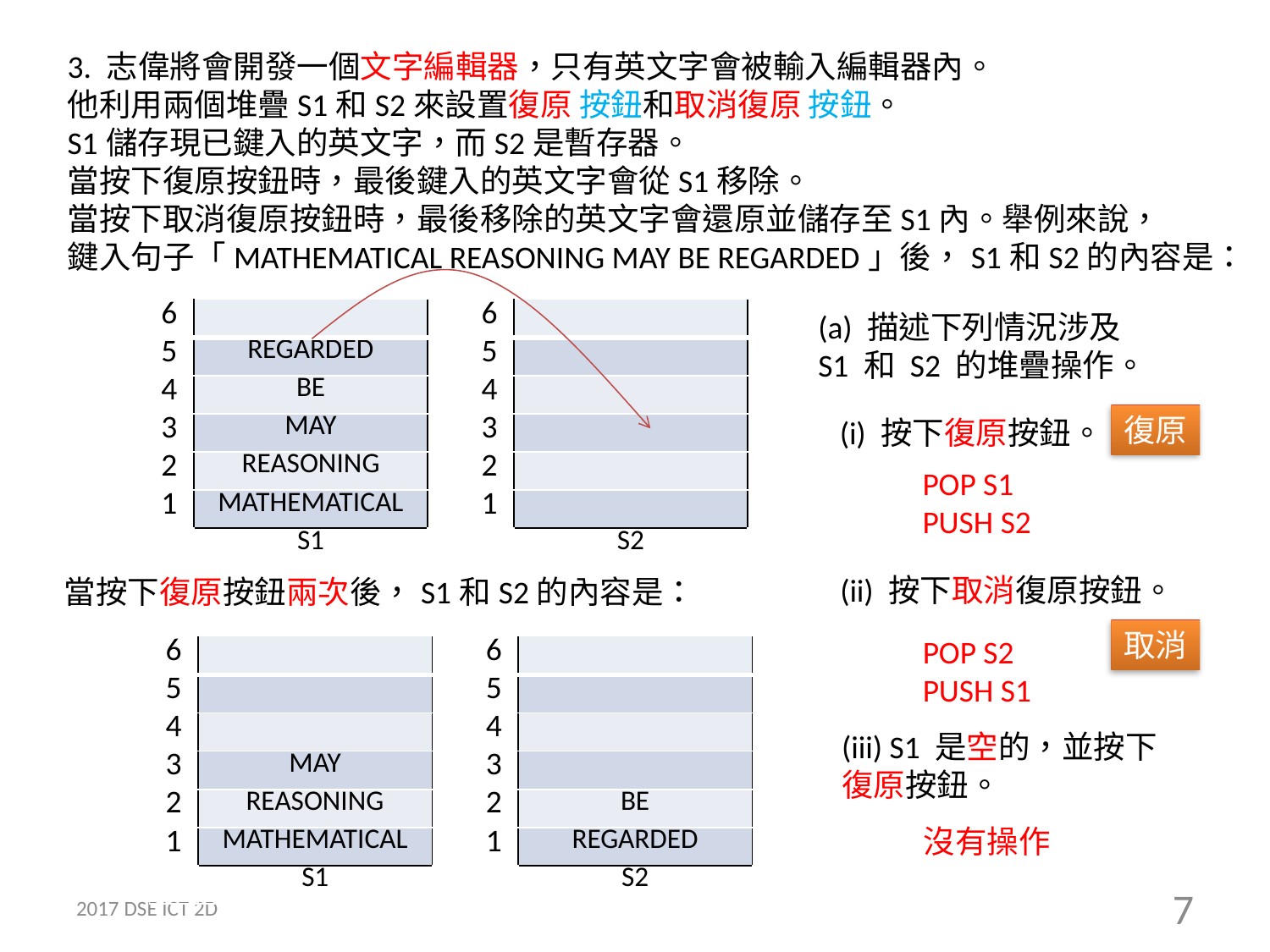

3. 志偉將會開發一個文字編輯器，只有英文字會被輸入編輯器內。
他利用兩個堆疊S1和S2來設置復原 按鈕和取消復原 按鈕。
S1儲存現已鍵入的英文字，而S2是暫存器。
當按下復原按鈕時，最後鍵入的英文字會從S1移除。
當按下取消復原按鈕時，最後移除的英文字會還原並儲存至S1內。舉例來說，
鍵入句子「MATHEMATICAL REASONING MAY BE REGARDED」後，S1和S2的內容是：

| 6 |  |
| --- | --- |
| 5 | REGARDED |
| 4 | BE |
| 3 | MAY |
| 2 | REASONING |
| 1 | MATHEMATICAL |
|  | S1 |
| 6 |  |
| --- | --- |
| 5 |  |
| 4 |  |
| 3 |  |
| 2 |  |
| 1 |  |
|  | S2 |
(a) 描述下列情況涉及 S1 和 S2 的堆疊操作。
復原
(i) 按下復原按鈕。
POP S1
PUSH S2
(ii) 按下取消復原按鈕。
當按下復原按鈕兩次後，S1和S2的內容是：
取消
POP S2
PUSH S1
| 6 |  |
| --- | --- |
| 5 |  |
| 4 |  |
| 3 | MAY |
| 2 | REASONING |
| 1 | MATHEMATICAL |
|  | S1 |
| 6 |  |
| --- | --- |
| 5 |  |
| 4 |  |
| 3 |  |
| 2 | BE |
| 1 | REGARDED |
|  | S2 |
(iii) S1 是空的，並按下復原按鈕。
沒有操作
2017 DSE ICT 2D
7